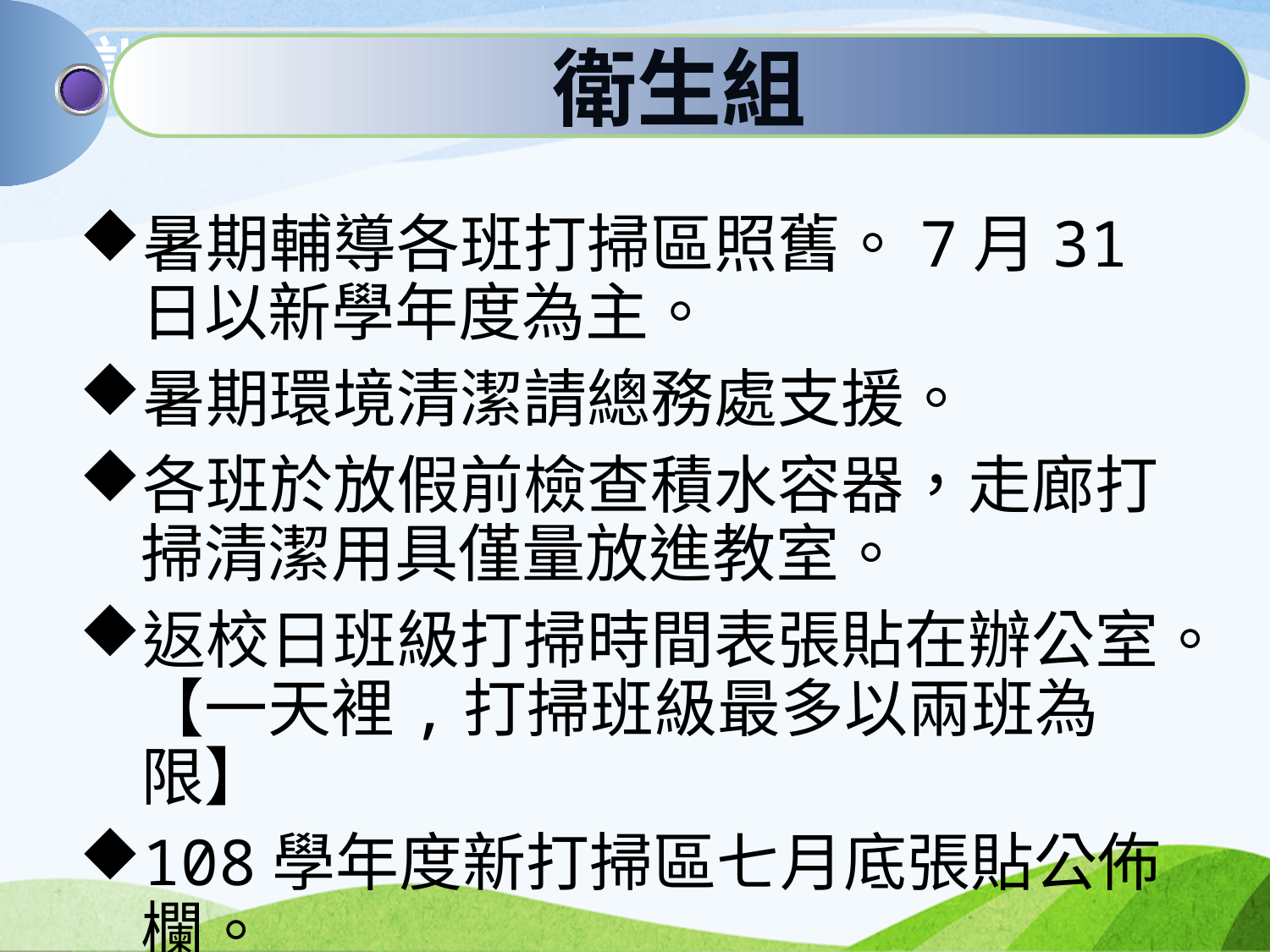

訓育組
衛生組

暑期輔導各班打掃區照舊。7月31日以新學年度為主。
暑期環境清潔請總務處支援。
各班於放假前檢查積水容器，走廊打掃清潔用具僅量放進教室。
返校日班級打掃時間表張貼在辦公室。【一天裡,打掃班級最多以兩班為限】
108學年度新打掃區七月底張貼公佈欄。
自108年7月1日起，學校禁用吸管。